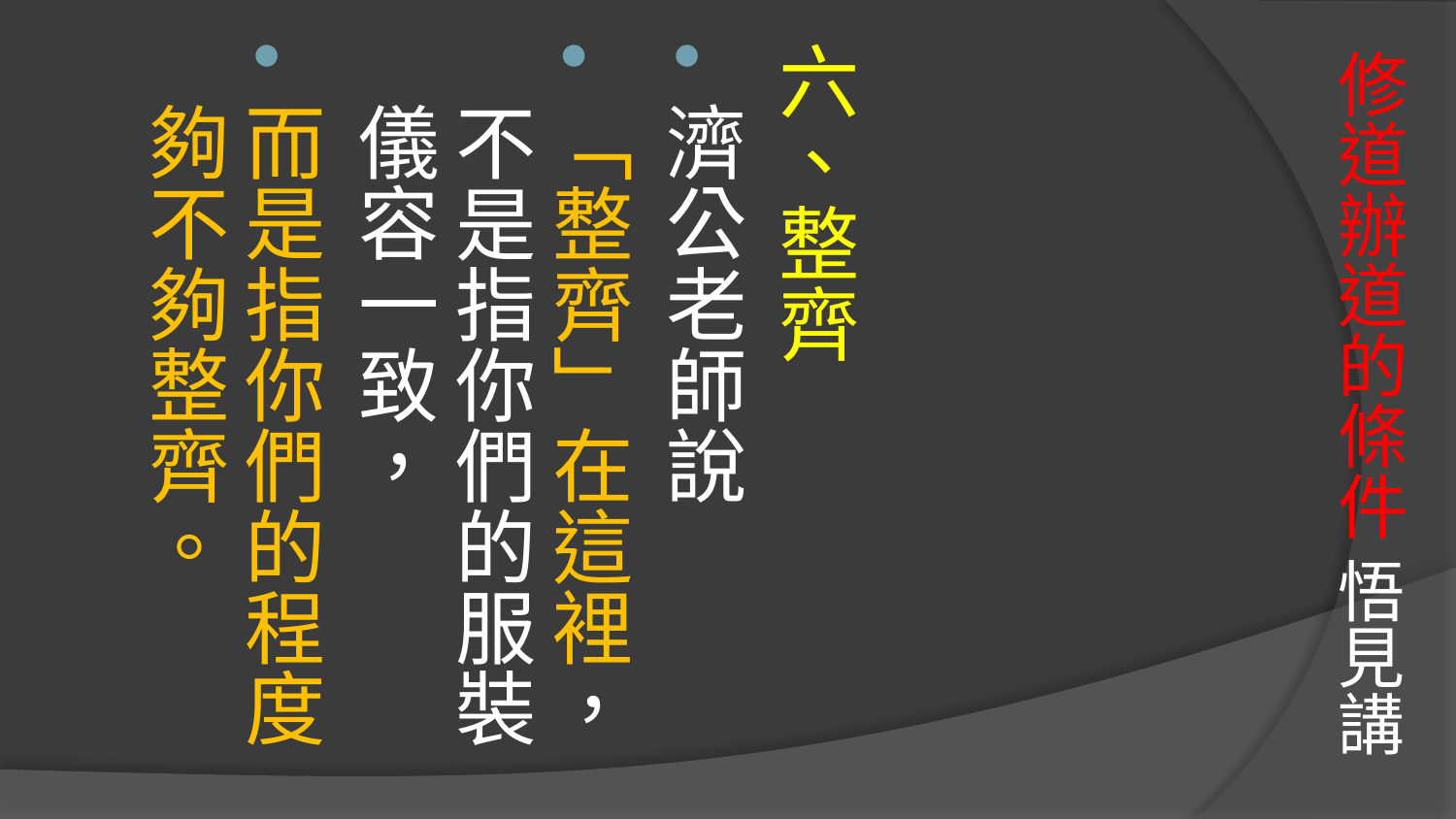

# 修道辦道的條件 悟見講
六、整齊
濟公老師說
「整齊」在這裡，不是指你們的服裝儀容一致，
而是指你們的程度夠不夠整齊。